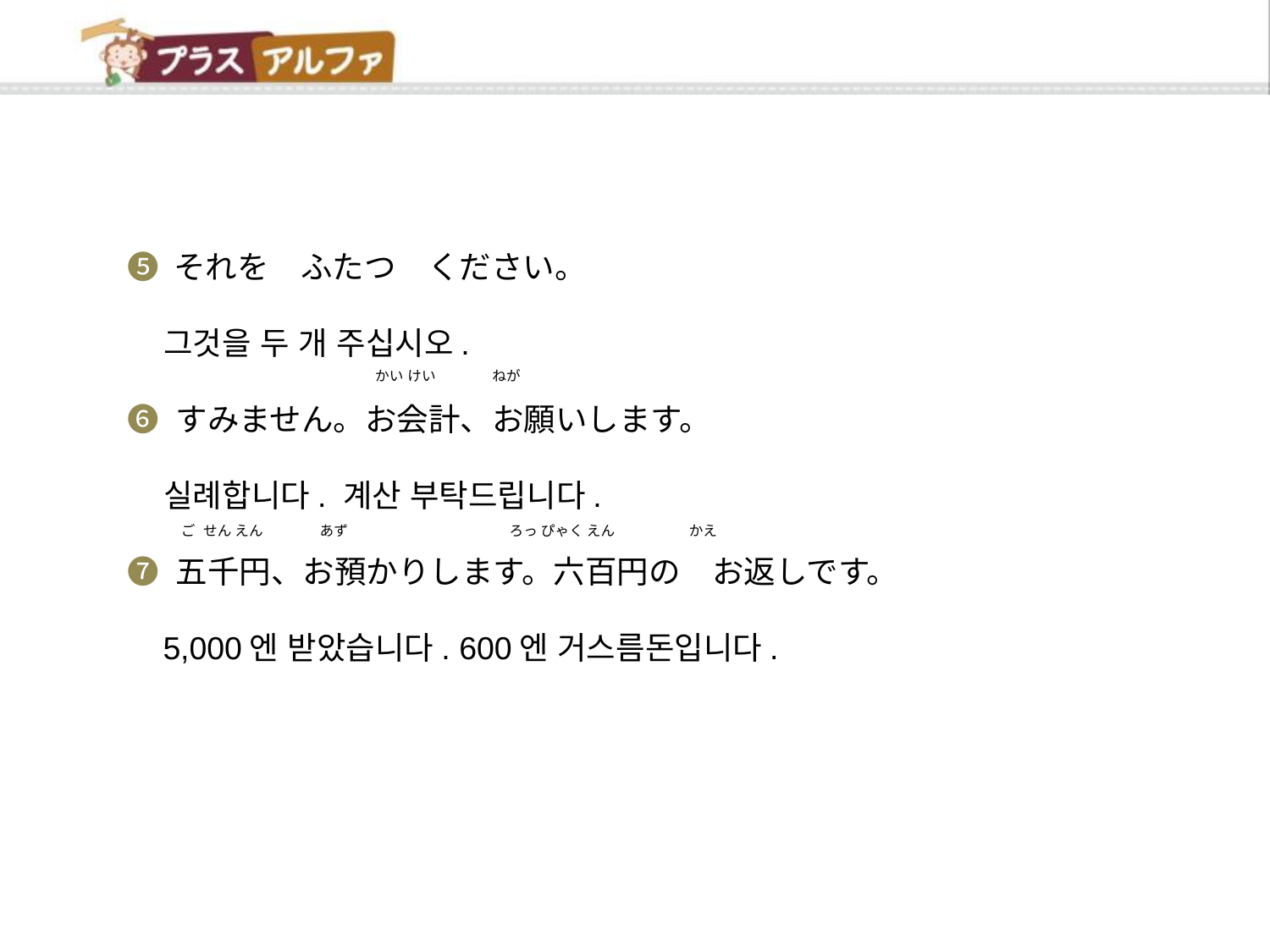

➎ それを　ふたつ　ください。
    그것을 두 개 주십시오.
➏ すみません。お会計、お願いします。
    실례합니다. 계산 부탁드립니다.
➐ 五千円、お預かりします。六百円の　お返しです。
    5,000엔 받았습니다. 600엔 거스름돈입니다.
かい けい
ねが
ろっ ぴゃく えん
かえ
ご  せん えん
あず